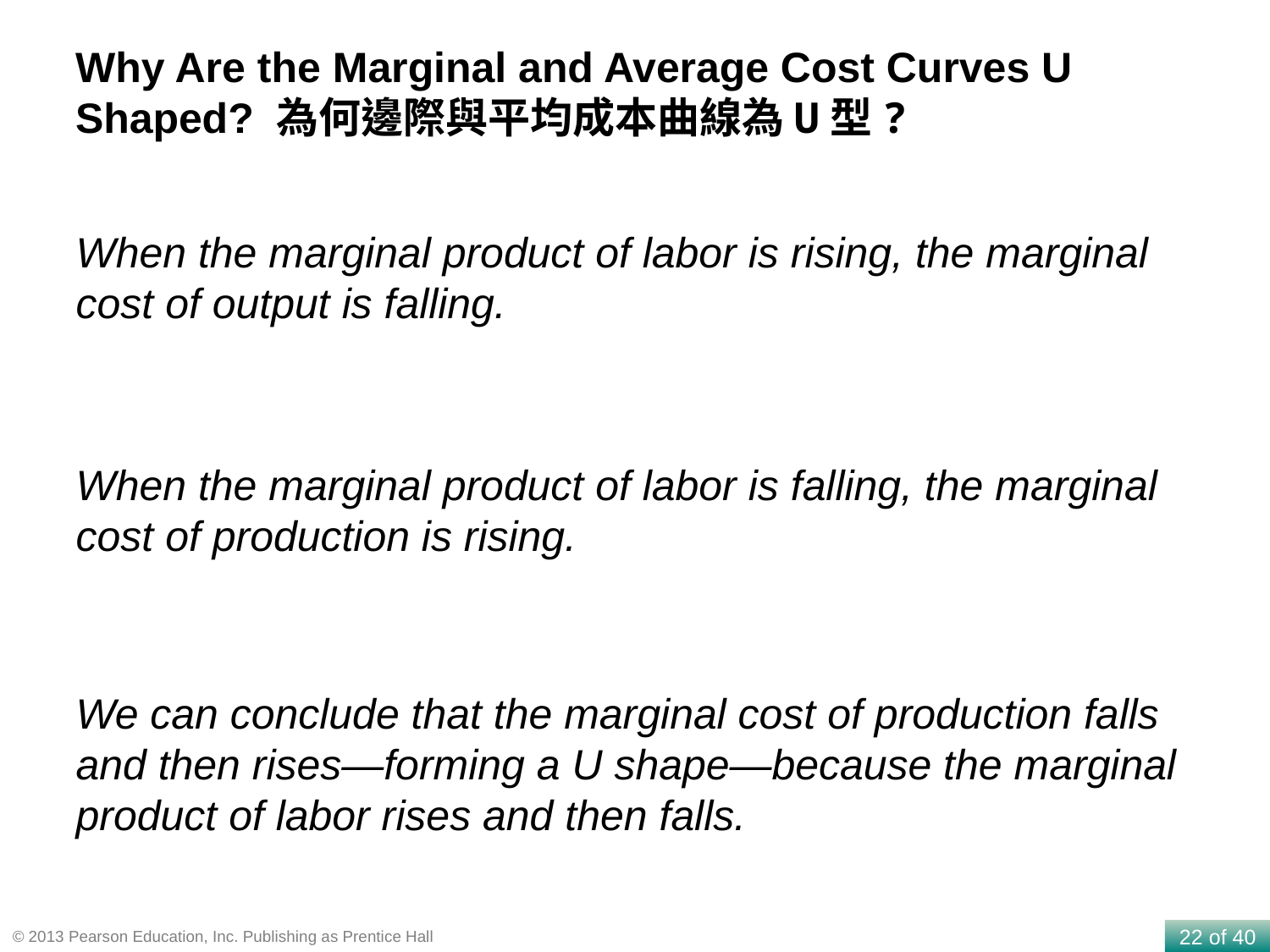

Why Are the Marginal and Average Cost Curves U Shaped? 為何邊際與平均成本曲線為U型?
When the marginal product of labor is rising, the marginal cost of output is falling.

When the marginal product of labor is falling, the marginal cost of production is rising.

We can conclude that the marginal cost of production falls and then rises—forming a U shape—because the marginal product of labor rises and then falls.